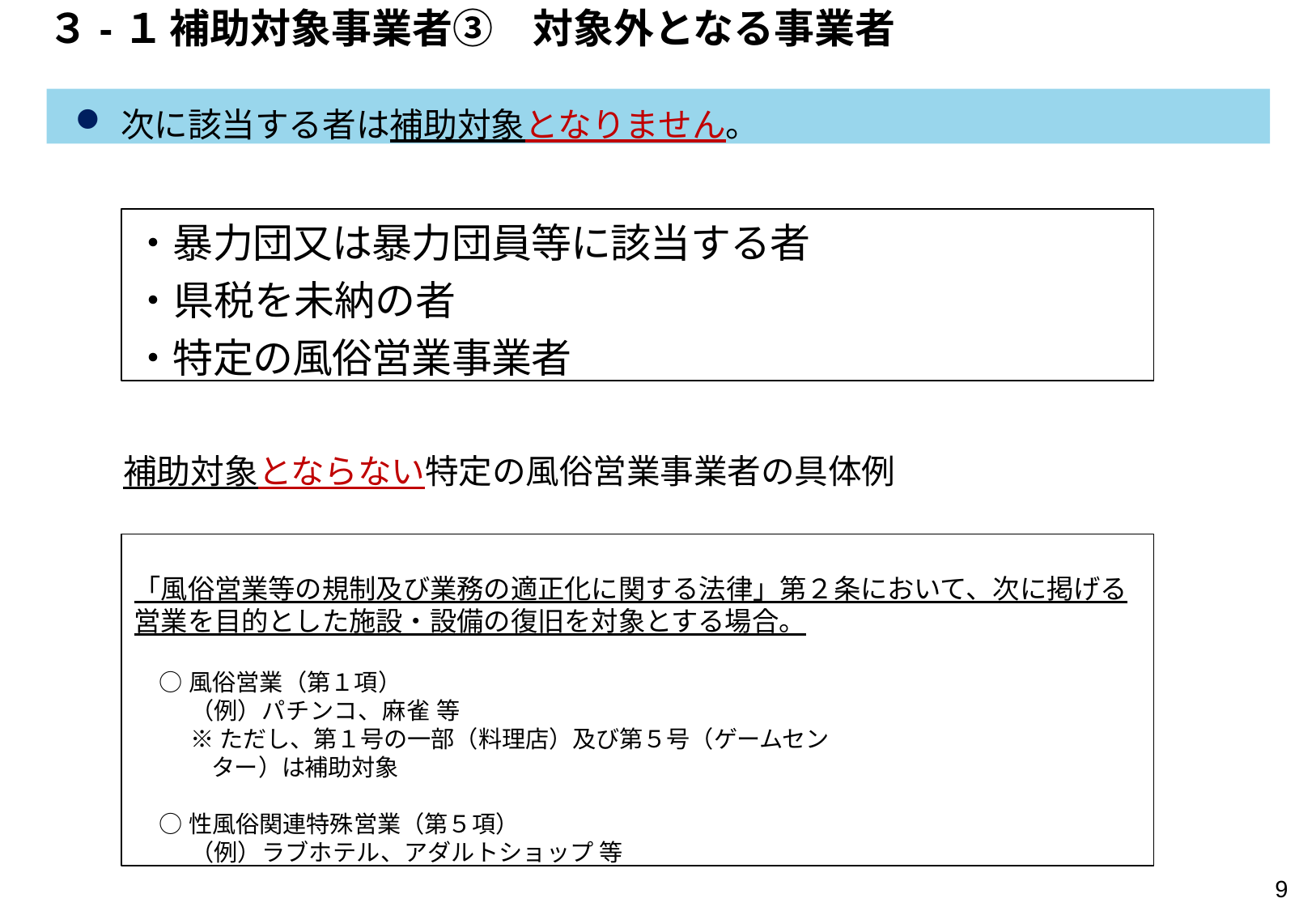

# ３-１	補助対象事業者③　対象外となる事業者
次に該当する者は補助対象となりません。
・暴力団又は暴力団員等に該当する者
・県税を未納の者
・特定の風俗営業事業者
補助対象とならない特定の風俗営業事業者の具体例

○風俗営業（第１項）
（例）パチンコ、麻雀 等
※ただし、第１号の一部（料理店）及び第５号（ゲームセンター）は補助対象
○性風俗関連特殊営業（第５項）
（例）ラブホテル、アダルトショップ 等
「風俗営業等の規制及び業務の適正化に関する法律」第２条において、次に掲げる営業を目的とした施設・設備の復旧を対象とする場合。

9